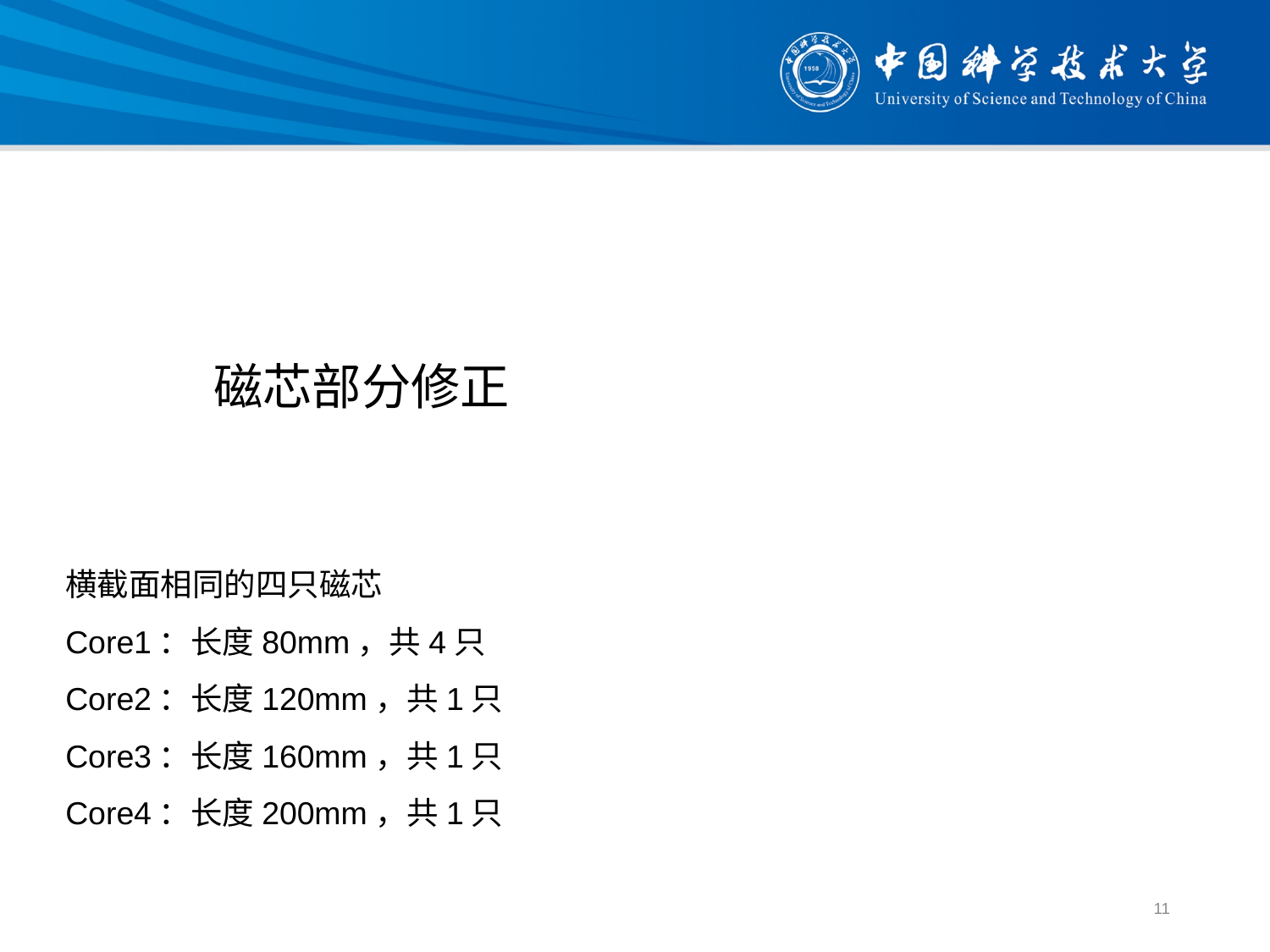

磁芯部分修正
横截面相同的四只磁芯
Core1：长度80mm，共4只
Core2：长度120mm，共1只
Core3：长度160mm，共1只
Core4：长度200mm，共1只
11